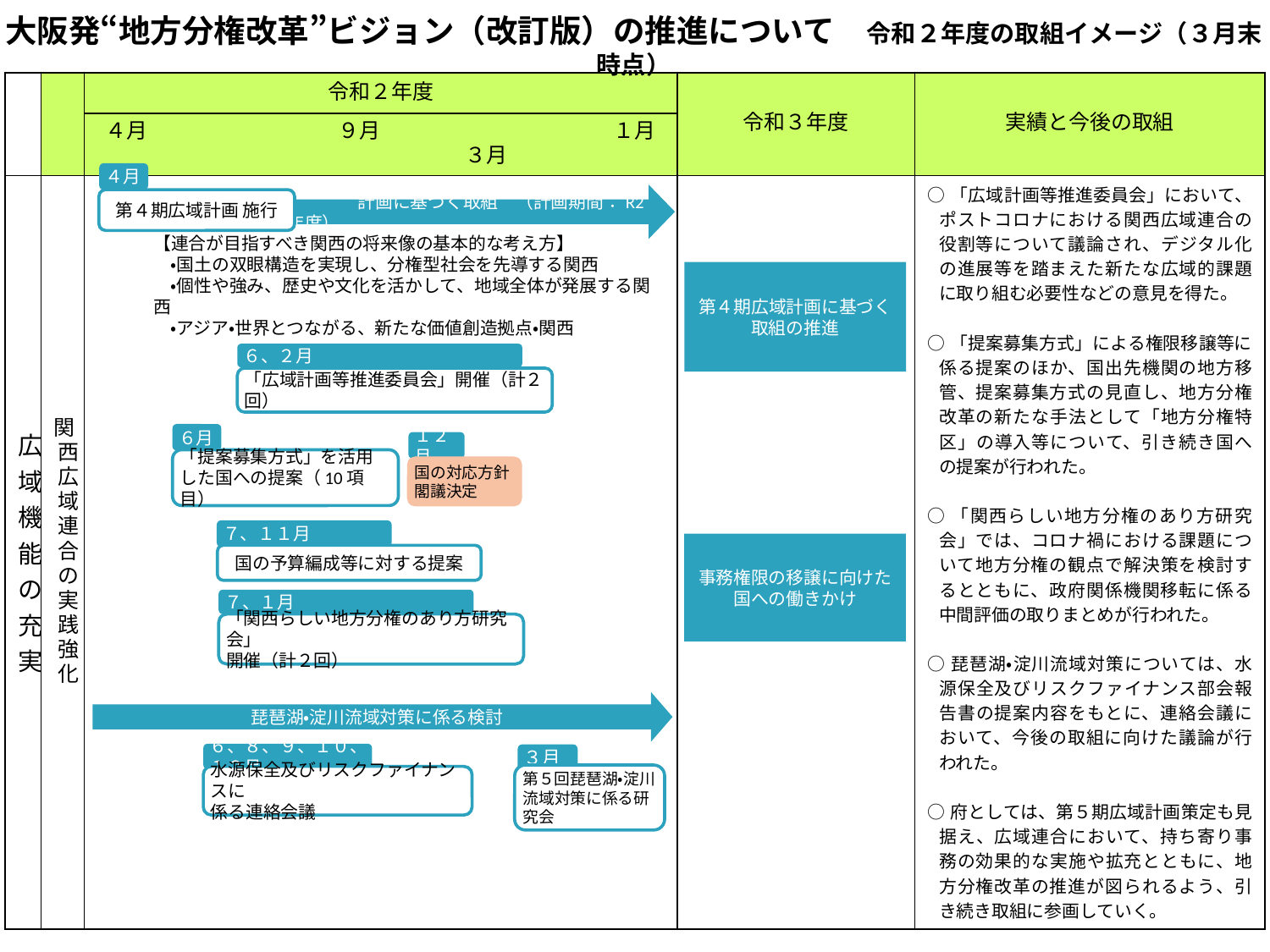

大阪発“地方分権改革”ビジョン（改訂版）の推進について　令和２年度の取組イメージ（３月末時点）
|  |  | 令和２年度 | 令和３年度 | 実績と今後の取組 |
| --- | --- | --- | --- | --- |
|  |  | ４月　　　　　　　　　９月　　　　　　　　　　　１月　　　　　　　　　　３月 |  |  |
| 広域機能の充実 | 関西広域連合の実践強化 |  |  | ○「広域計画等推進委員会」において、ポストコロナにおける関西広域連合の役割等について議論され、デジタル化の進展等を踏まえた新たな広域的課題に取り組む必要性などの意見を得た。 ○「提案募集方式」による権限移譲等に係る提案のほか、国出先機関の地方移管、提案募集方式の見直し、地方分権改革の新たな手法として「地方分権特区」の導入等について、引き続き国への提案が行われた。 ○「関西らしい地方分権のあり方研究会」では、コロナ禍における課題について地方分権の観点で解決策を検討するとともに、政府関係機関移転に係る中間評価の取りまとめが行われた。 ○琵琶湖・淀川流域対策については、水源保全及びリスクファイナンス部会報告書の提案内容をもとに、連絡会議において、今後の取組に向けた議論が行われた。 ○府としては、第５期広域計画策定も見据え、広域連合において、持ち寄り事務の効果的な実施や拡充とともに、地方分権改革の推進が図られるよう、引き続き取組に参画していく。 |
４月
第４期広域計画 施行
　　　　　　計画に基づく取組　（計画期間：R2～4年度）
【連合が目指すべき関西の将来像の基本的な考え方】
　・国土の双眼構造を実現し、分権型社会を先導する関西
　・個性や強み、歴史や文化を活かして、地域全体が発展する関西
　・アジア・世界とつながる、新たな価値創造拠点・関西
第４期広域計画に基づく
取組の推進
６、２月
「広域計画等推進委員会」開催（計２回）
６月
「提案募集方式」を活用した国への提案（10項目）
１２月
国の対応方針
閣議決定
７、１１月
国の予算編成等に対する提案
事務権限の移譲に向けた
国への働きかけ
７、１月
「関西らしい地方分権のあり方研究会」
開催（計２回）
琵琶湖・淀川流域対策に係る検討
６、８、９、１０、１２月
水源保全及びリスクファイナンスに
係る連絡会議
３月
第５回琵琶湖・淀川流域対策に係る研究会